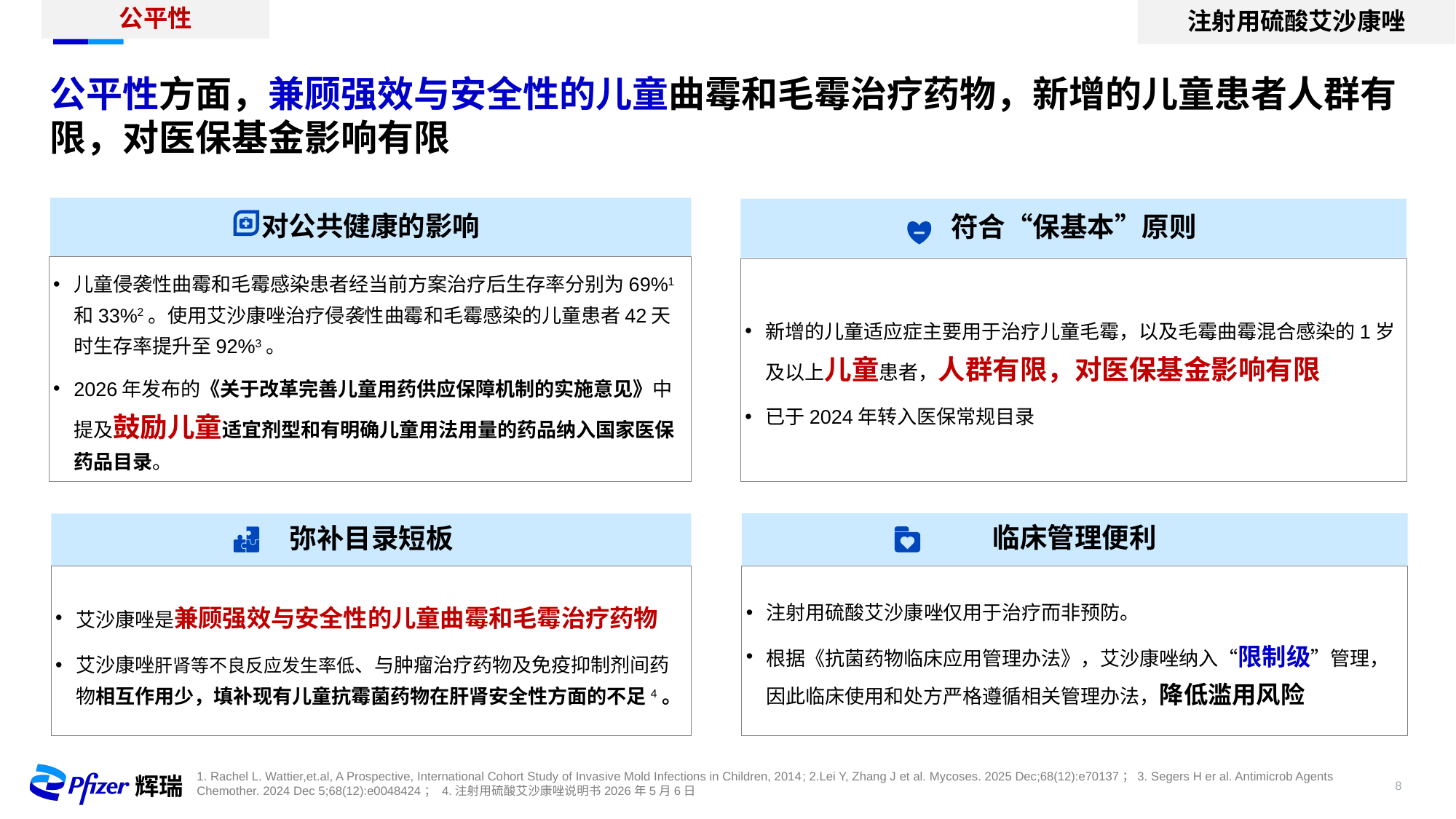

公平性
注射用硫酸艾沙康唑
公平性方面，兼顾强效与安全性的儿童曲霉和毛霉治疗药物，新增的儿童患者人群有限，对医保基金影响有限
对公共健康的影响
符合“保基本”原则

儿童侵袭性曲霉和毛霉感染患者经当前方案治疗后生存率分别为69%1和33%2。使用艾沙康唑治疗侵袭性曲霉和毛霉感染的儿童患者42天时生存率提升至92%3。
2026年发布的《关于改革完善儿童用药供应保障机制的实施意见》中提及鼓励儿童适宜剂型和有明确儿童用法用量的药品纳入国家医保药品目录。
新增的儿童适应症主要用于治疗儿童毛霉，以及毛霉曲霉混合感染的1岁及以上儿童患者，人群有限，对医保基金影响有限
已于2024年转入医保常规目录
临床管理便利
弥补目录短板

艾沙康唑是兼顾强效与安全性的儿童曲霉和毛霉治疗药物
艾沙康唑肝肾等不良反应发生率低、与肿瘤治疗药物及免疫抑制剂间药物相互作用少，填补现有儿童抗霉菌药物在肝肾安全性方面的不足4。
注射用硫酸艾沙康唑仅用于治疗而非预防。
根据《抗菌药物临床应用管理办法》，艾沙康唑纳入“限制级”管理，因此临床使用和处方严格遵循相关管理办法，降低滥用风险
1. Rachel L. Wattier,et.al, A Prospective, International Cohort Study of Invasive Mold Infections in Children, 2014; 2.Lei Y, Zhang J et al. Mycoses. 2025 Dec;68(12):e70137；3. Segers H er al. Antimicrob Agents Chemother. 2024 Dec 5;68(12):e0048424； 4.注射用硫酸艾沙康唑说明书2026年5月6日